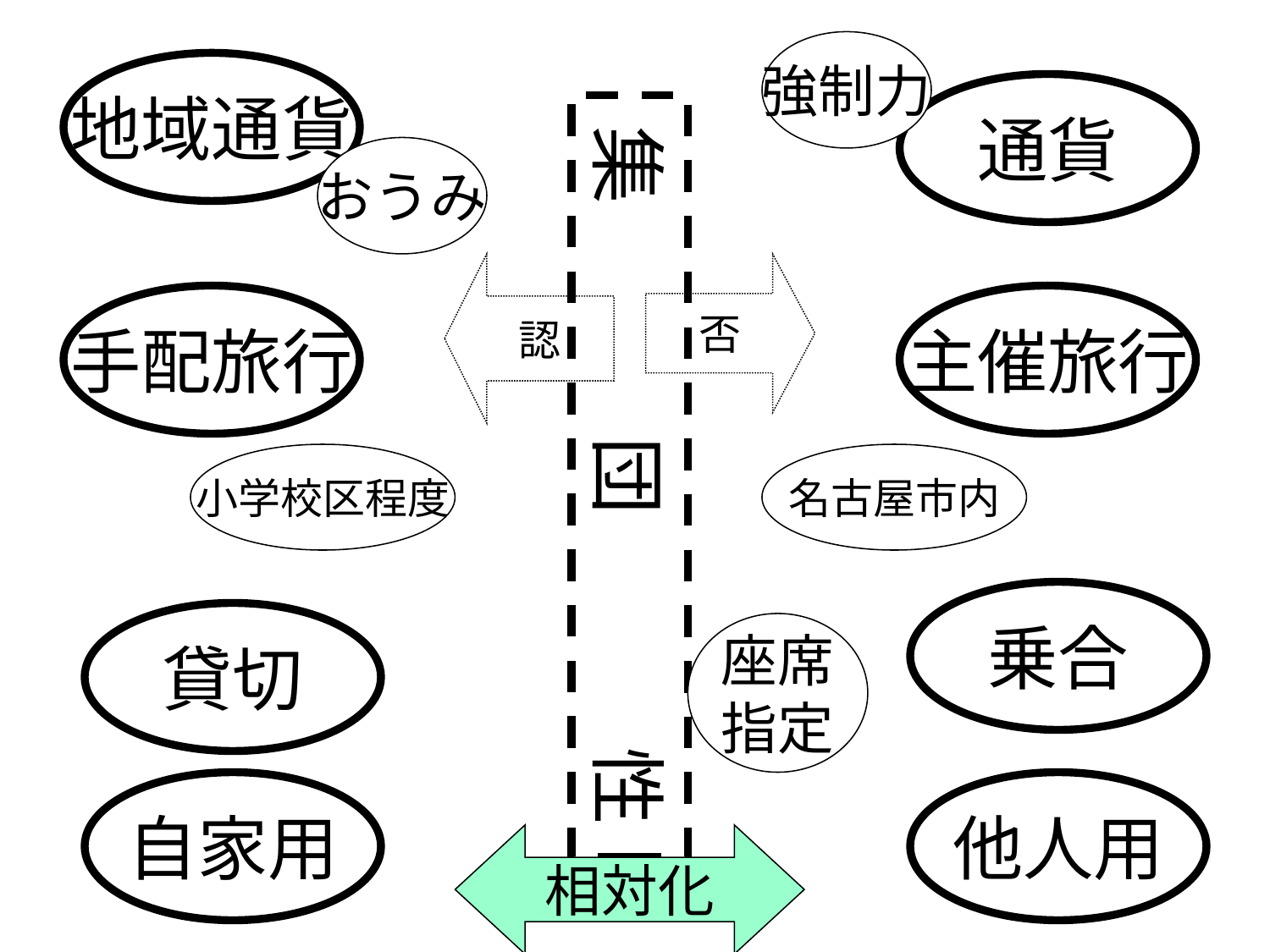

強制力
地域通貨
通貨
集　　　団　　　性
おうみ
認
否
手配旅行
主催旅行
小学校区程度
名古屋市内
乗合
貸切
座席
指定
自家用
他人用
相対化